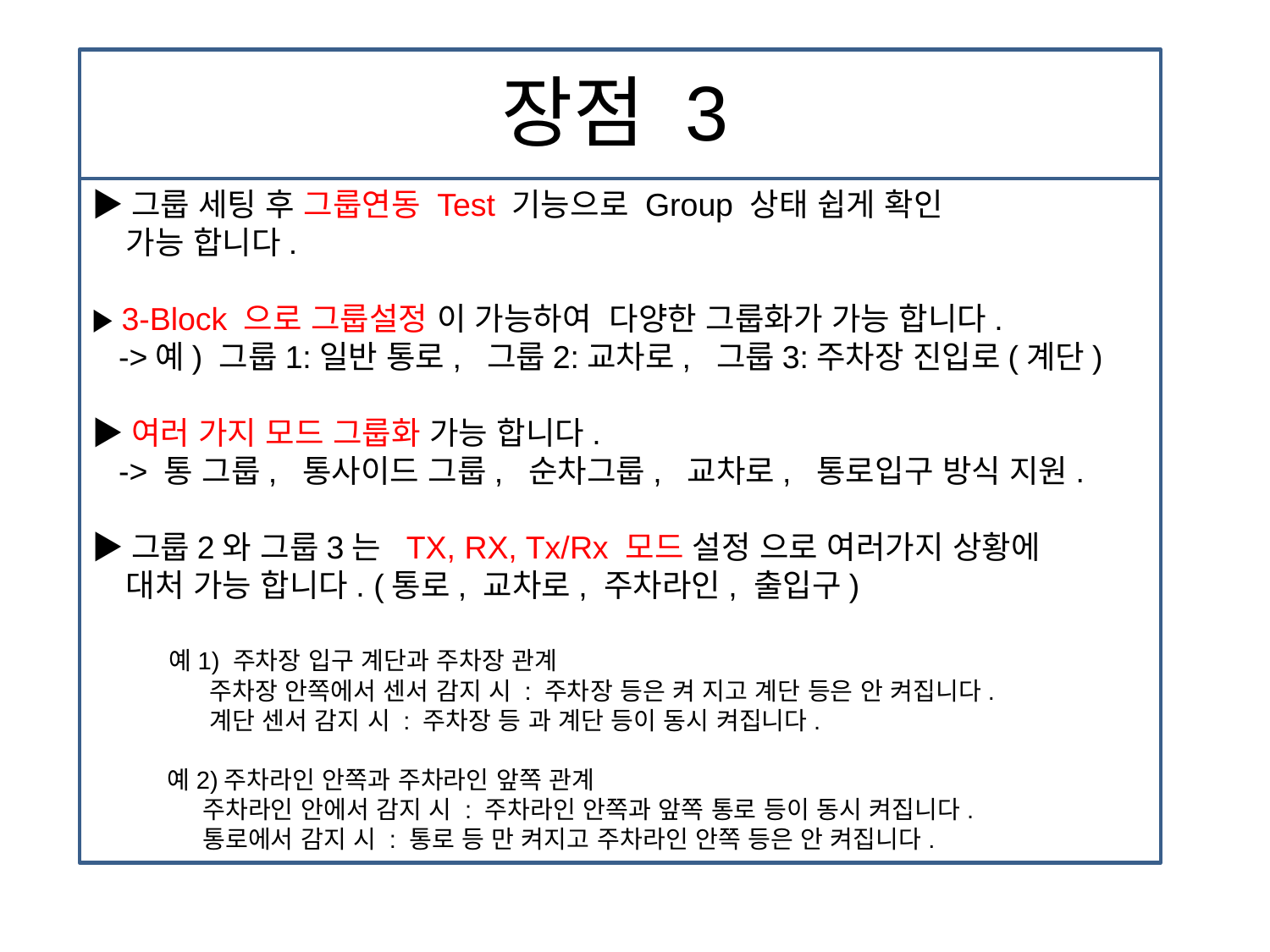

# 장점 3

▶그룹 세팅 후 그룹연동 Test 기능으로 Group 상태 쉽게 확인
   가능 합니다.

▶ 3-Block 으로 그룹설정 이 가능하여  다양한 그룹화가 가능 합니다.
   ->예) 그룹1:일반 통로,  그룹2:교차로,  그룹3:주차장 진입로(계단)

▶여러 가지 모드 그룹화 가능 합니다.
   -> 통 그룹,  통사이드 그룹,  순차그룹,  교차로,  통로입구 방식 지원.

▶그룹2와 그룹3는  TX, RX, Tx/Rx 모드 설정 으로 여러가지 상황에
   대처 가능 합니다. (통로, 교차로, 주차라인, 출입구)

         예1) 주차장 입구 계단과 주차장 관계
                주차장 안쪽에서 센서 감지 시 : 주차장 등은 켜 지고 계단 등은 안 켜집니다.
                계단 센서 감지 시 : 주차장 등 과 계단 등이 동시 켜집니다.

          예2)주차라인 안쪽과 주차라인 앞쪽 관계
               주차라인 안에서 감지 시 : 주차라인 안쪽과 앞쪽 통로 등이 동시 켜집니다.
               통로에서 감지 시 : 통로 등 만 켜지고 주차라인 안쪽 등은 안 켜집니다.